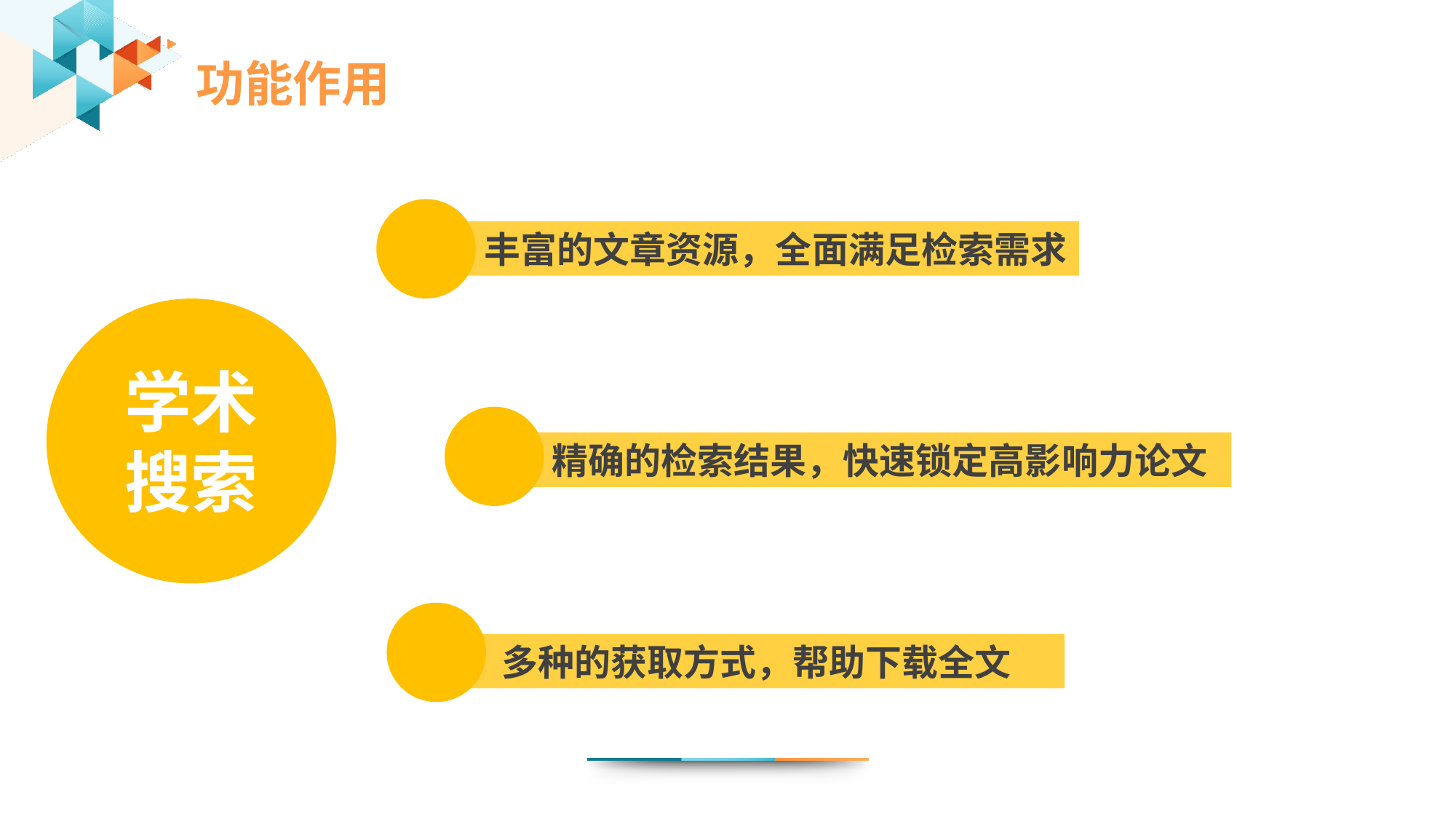

功能作用
   我们是谁

   丰富的文章资源，全面满足检索需求

学术
搜索

精确的检索结果，快速锁定高影响力论文

  多种的获取方式，帮助下载全文